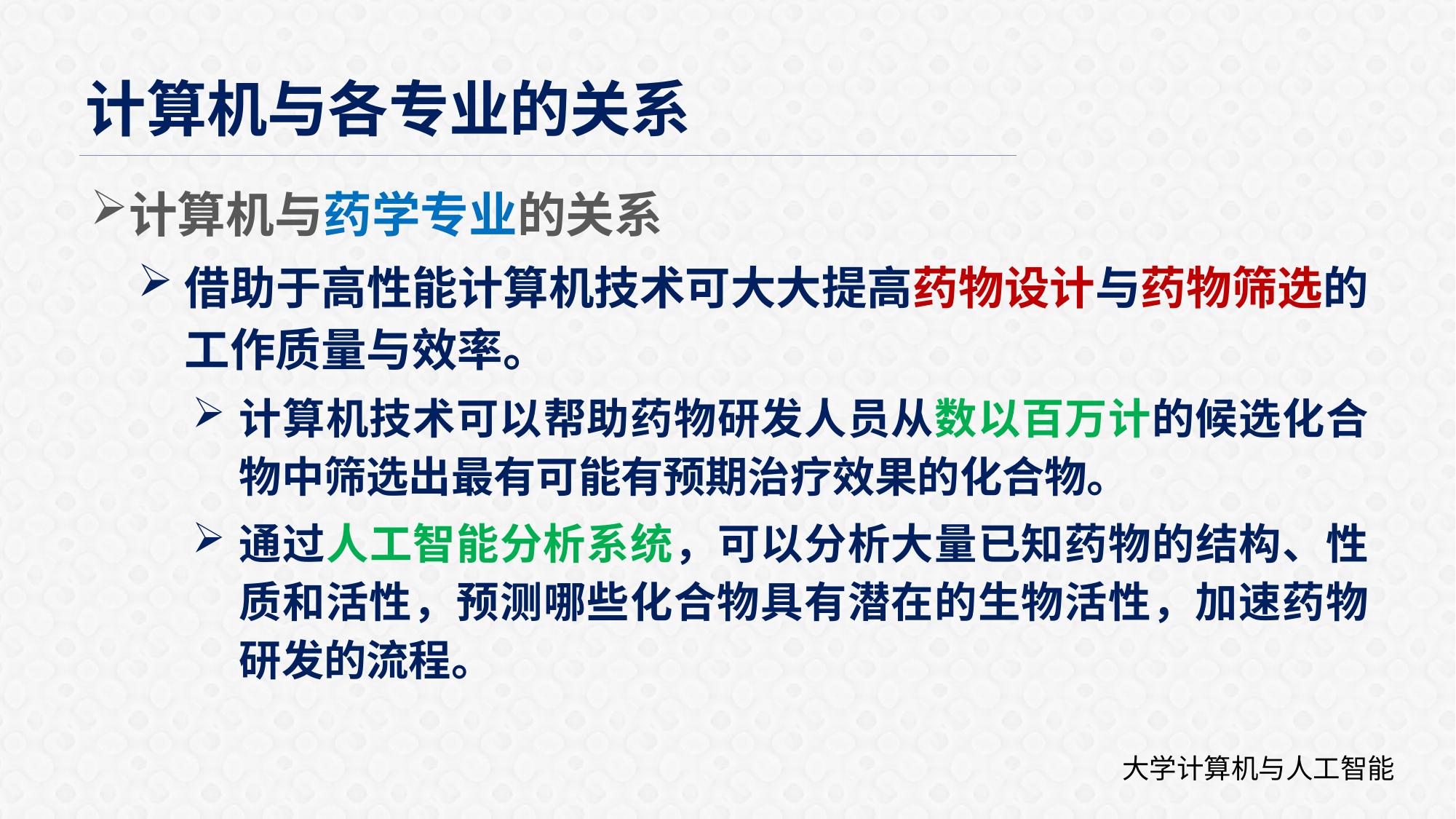

计算机与各专业的关系
计算机与药学专业的关系
借助于高性能计算机技术可大大提高药物设计与药物筛选的工作质量与效率。
计算机技术可以帮助药物研发人员从数以百万计的候选化合物中筛选出最有可能有预期治疗效果的化合物。
通过人工智能分析系统，可以分析大量已知药物的结构、性质和活性，预测哪些化合物具有潜在的生物活性，加速药物研发的流程。